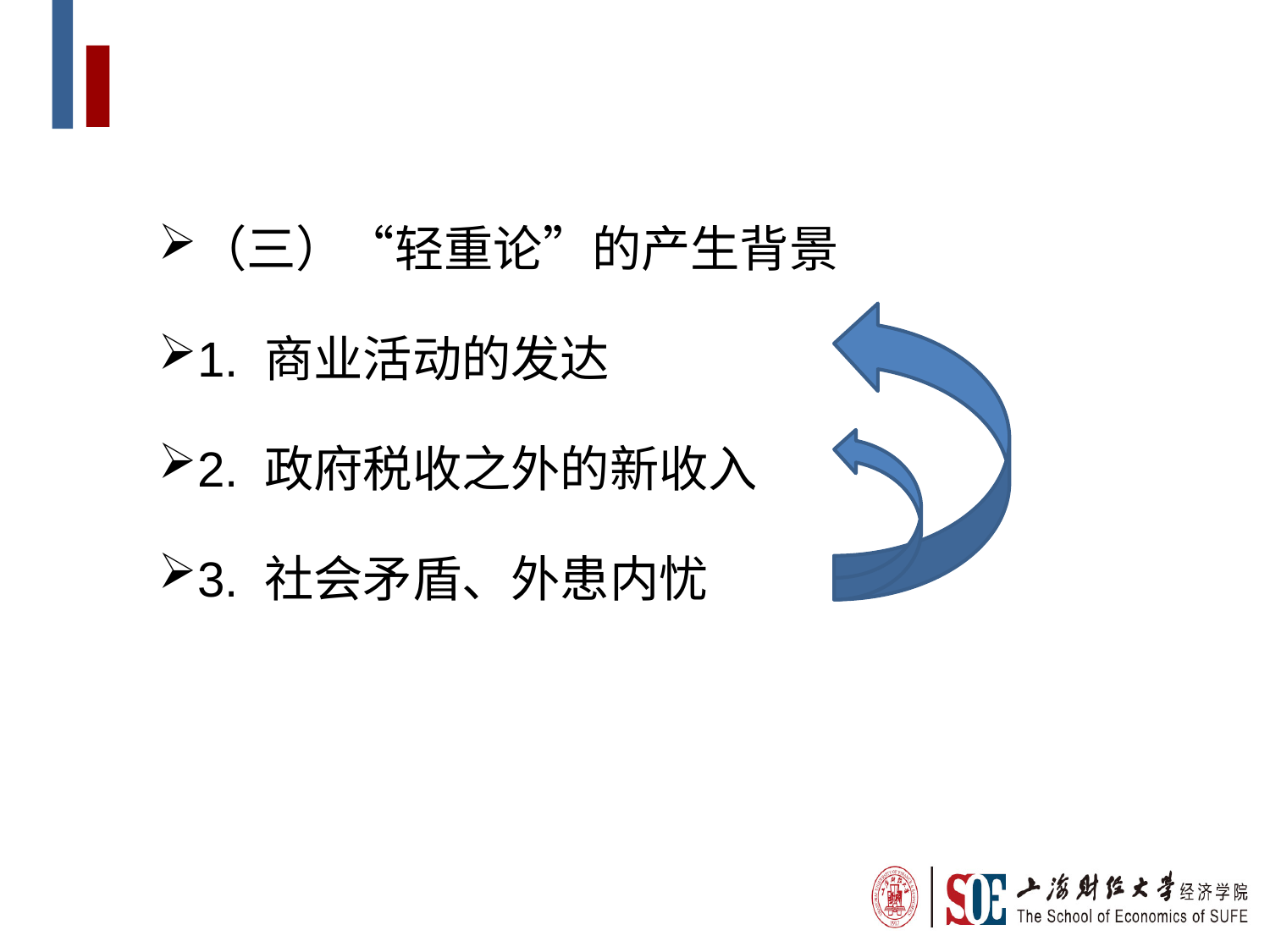

（三）“轻重论”的产生背景
1. 商业活动的发达
2. 政府税收之外的新收入
3. 社会矛盾、外患内忧